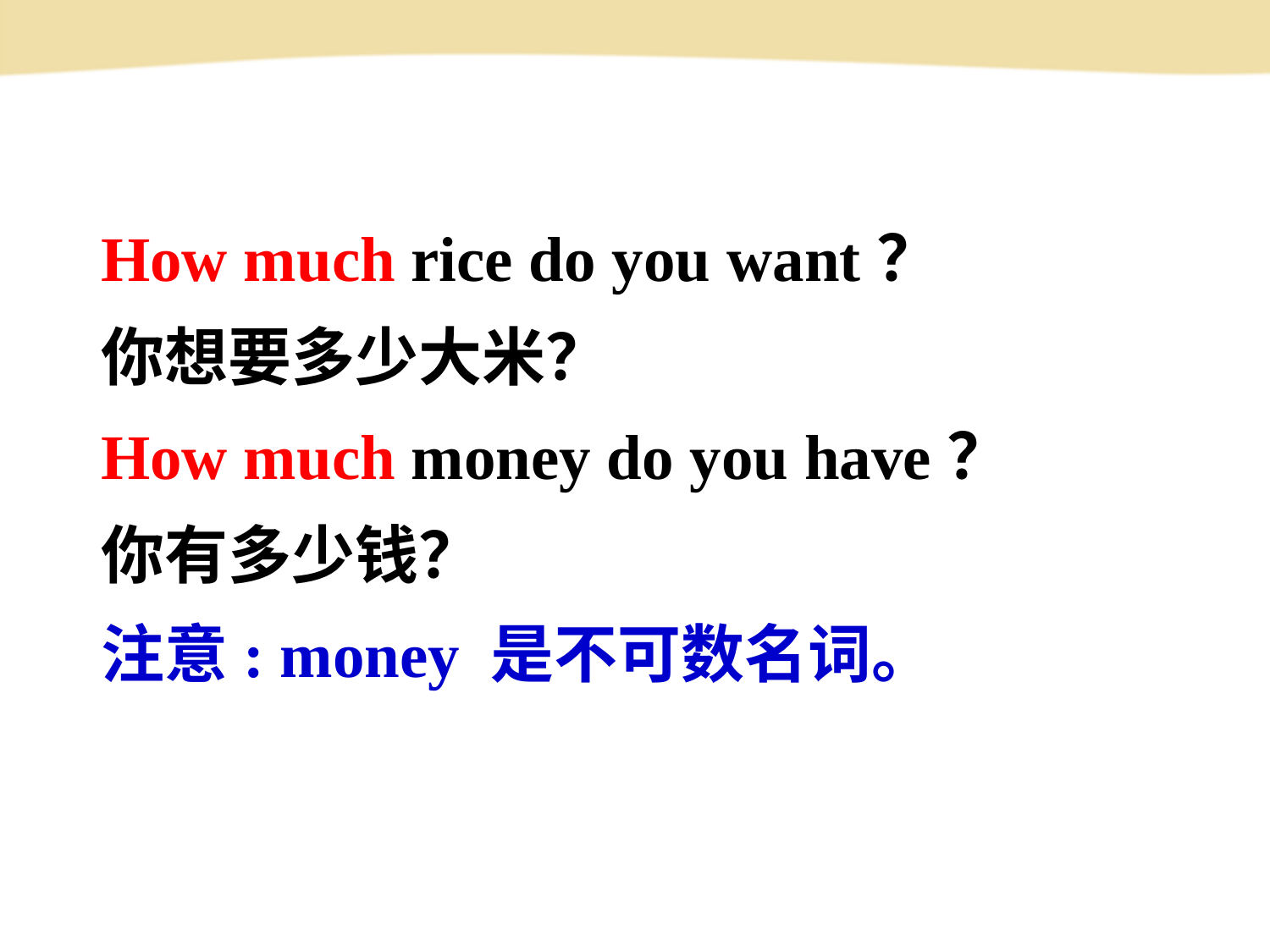

How much rice do you want？
你想要多少大米？
How much money do you have？
你有多少钱？
注意: money 是不可数名词。